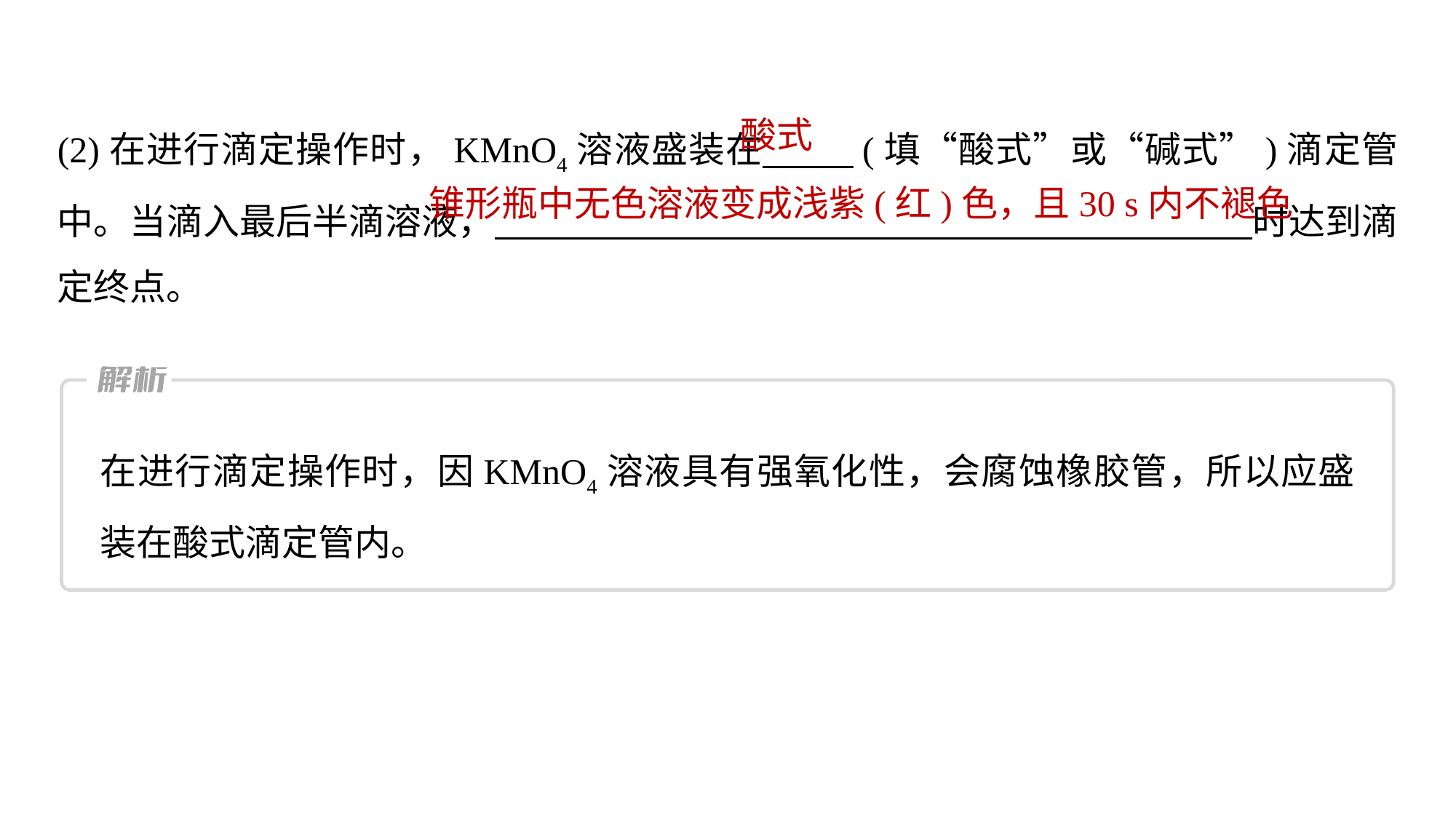

(2)在进行滴定操作时，KMnO4溶液盛装在          (填“酸式”或“碱式”)滴定管中。当滴入最后半滴溶液，                                                                                            时达到滴定终点。
酸式
锥形瓶中无色溶液变成浅紫(红)色，且30 s内不褪色

在进行滴定操作时，因KMnO4溶液具有强氧化性，会腐蚀橡胶管，所以应盛装在酸式滴定管内。